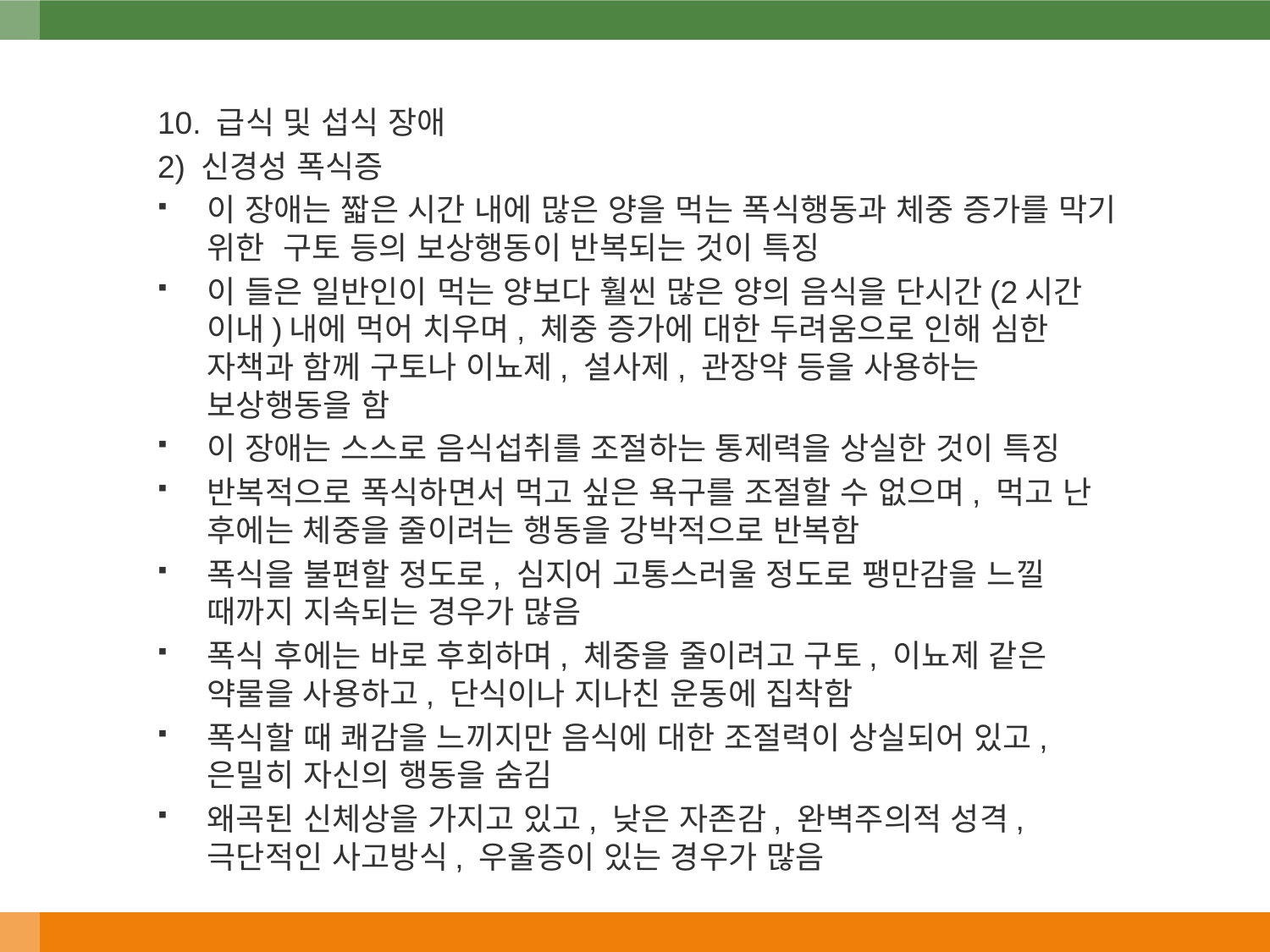

10. 급식 및 섭식 장애
2) 신경성 폭식증
이 장애는 짧은 시간 내에 많은 양을 먹는 폭식행동과 체중 증가를 막기 위한  구토 등의 보상행동이 반복되는 것이 특징
이 들은 일반인이 먹는 양보다 훨씬 많은 양의 음식을 단시간(2시간 이내)내에 먹어 치우며, 체중 증가에 대한 두려움으로 인해 심한 자책과 함께 구토나 이뇨제, 설사제, 관장약 등을 사용하는 보상행동을 함
이 장애는 스스로 음식섭취를 조절하는 통제력을 상실한 것이 특징
반복적으로 폭식하면서 먹고 싶은 욕구를 조절할 수 없으며, 먹고 난 후에는 체중을 줄이려는 행동을 강박적으로 반복함
폭식을 불편할 정도로, 심지어 고통스러울 정도로 팽만감을 느낄 때까지 지속되는 경우가 많음
폭식 후에는 바로 후회하며, 체중을 줄이려고 구토, 이뇨제 같은 약물을 사용하고, 단식이나 지나친 운동에 집착함
폭식할 때 쾌감을 느끼지만 음식에 대한 조절력이 상실되어 있고, 은밀히 자신의 행동을 숨김
왜곡된 신체상을 가지고 있고, 낮은 자존감, 완벽주의적 성격, 극단적인 사고방식, 우울증이 있는 경우가 많음